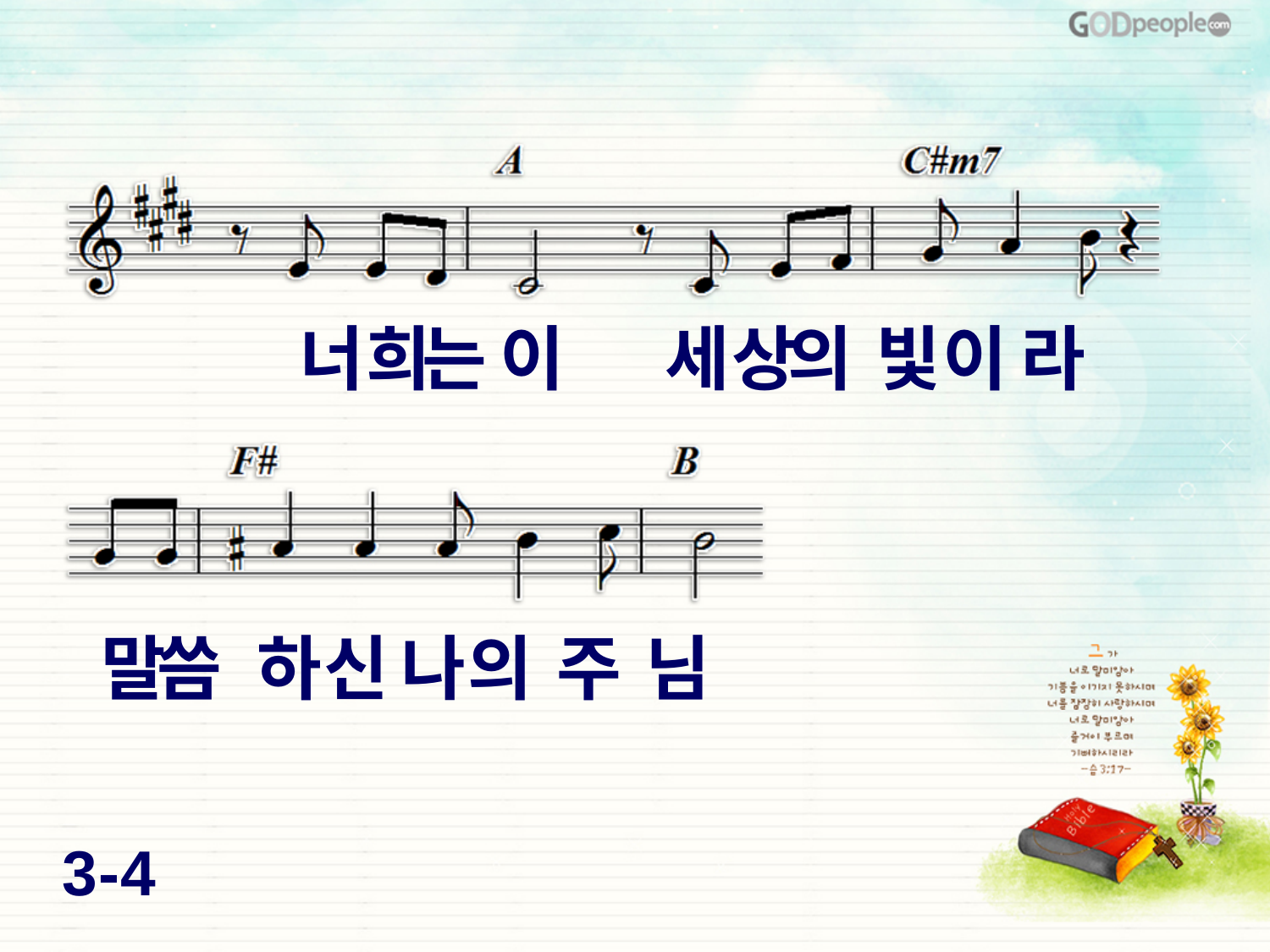

너 희는  이          세 상의   빛 이  라
말씀    하 신  나 의   주   님
3-4